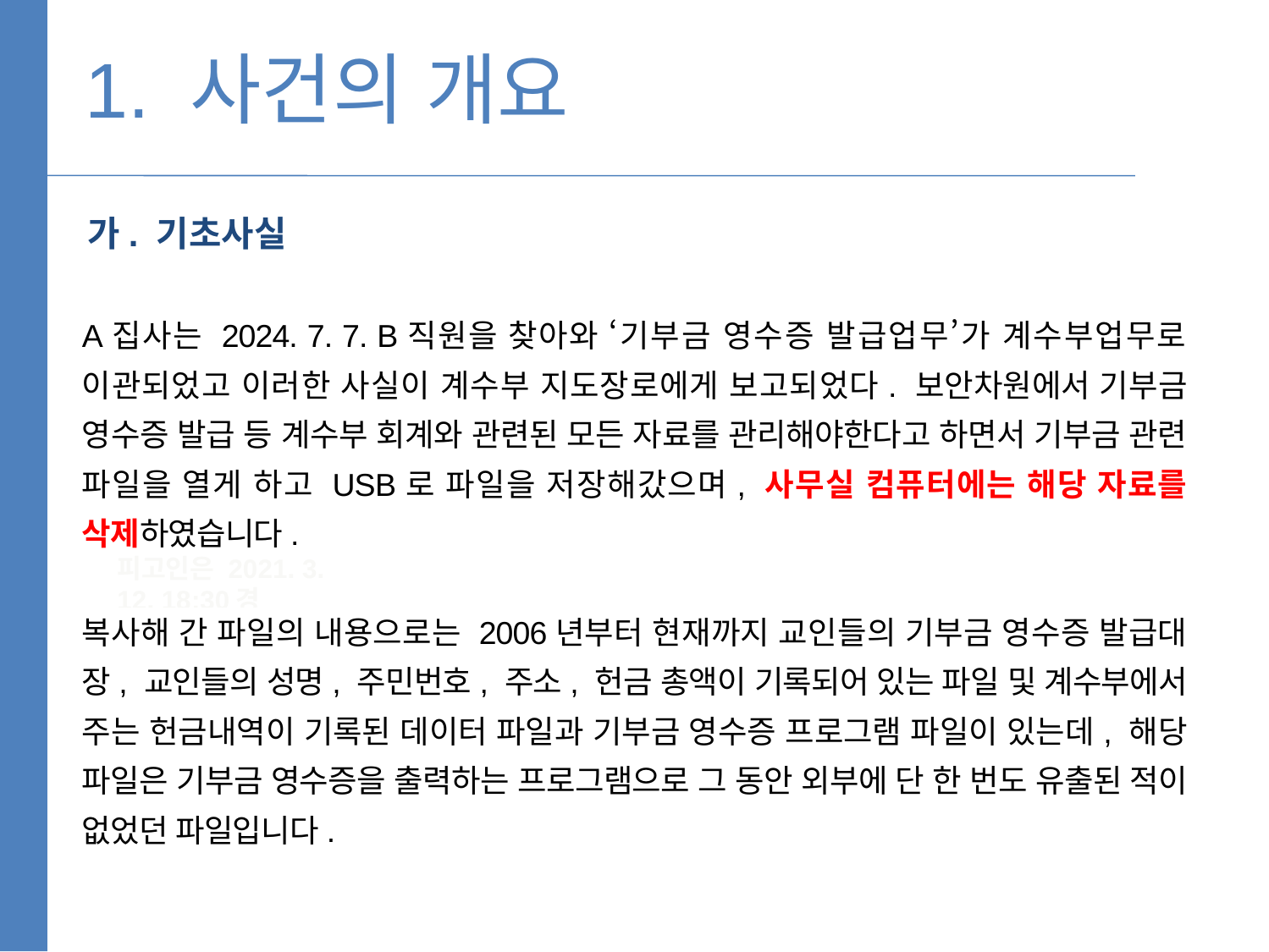

1. 사건의 개요

가. 기초사실

A집사는 2024. 7. 7. B직원을 찾아와 ‘기부금 영수증 발급업무’가 계수부업무로 이관되었고 이러한 사실이 계수부 지도장로에게 보고되었다. 보안차원에서 기부금 영수증 발급 등 계수부 회계와 관련된 모든 자료를 관리해야한다고 하면서 기부금 관련 파일을 열게 하고 USB로 파일을 저장해갔으며, 사무실 컴퓨터에는 해당 자료를 삭제하였습니다.

복사해 간 파일의 내용으로는 2006년부터 현재까지 교인들의 기부금 영수증 발급대장, 교인들의 성명, 주민번호, 주소, 헌금 총액이 기록되어 있는 파일 및 계수부에서 주는 헌금내역이 기록된 데이터 파일과 기부금 영수증 프로그램 파일이 있는데, 해당 파일은 기부금 영수증을 출력하는 프로그램으로 그 동안 외부에 단 한 번도 유출된 적이 없었던 파일입니다.

피고인은 2021. 3. 12. 18:30경 심ㅇ조